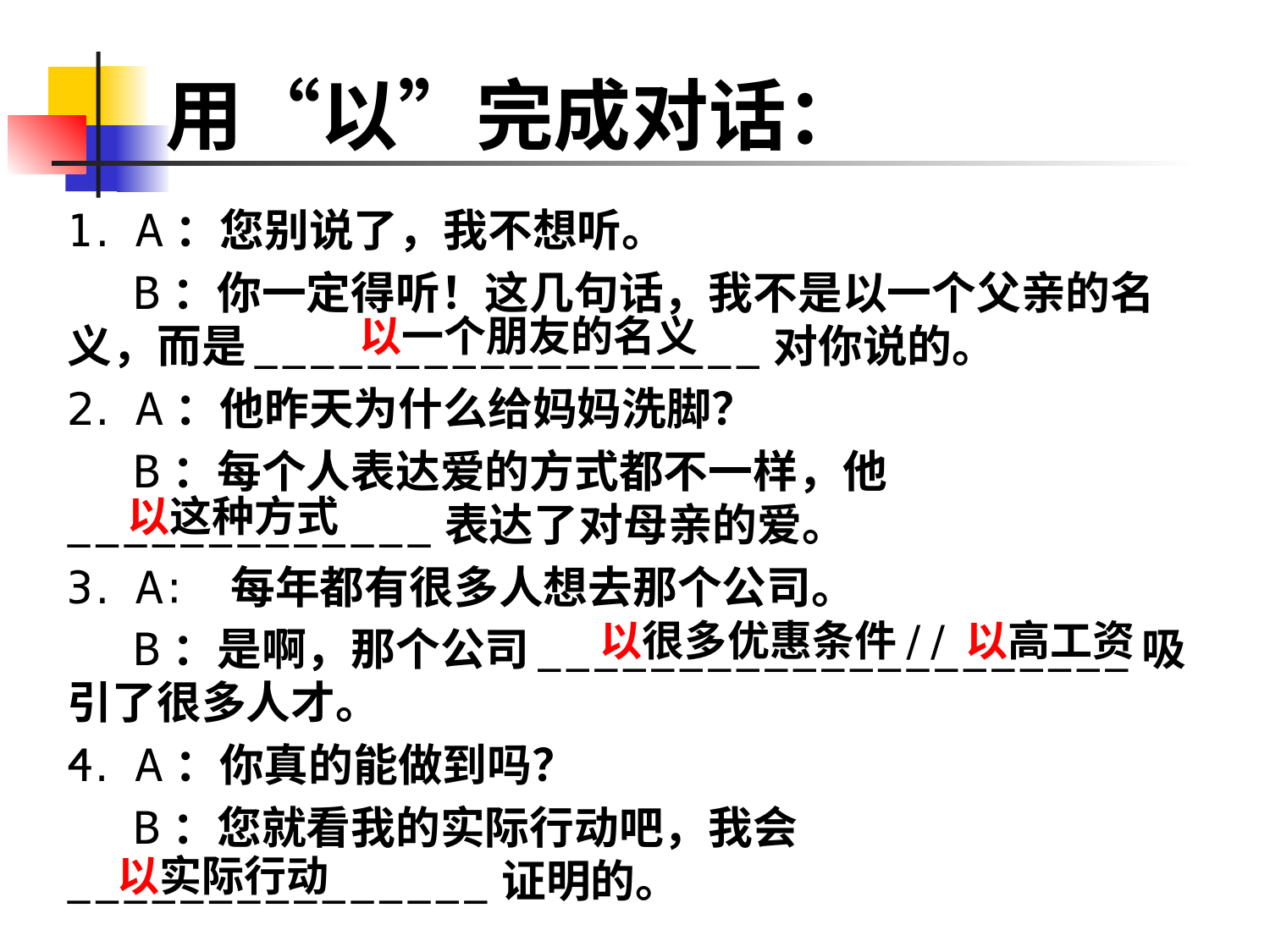

# 用“以”完成对话：
1.  A：您别说了，我不想听。
     B：你一定得听！这几句话，我不是以一个父亲的名义，而是__________________对你说的。
2.  A：他昨天为什么给妈妈洗脚？
     B：每个人表达爱的方式都不一样，他_____________表达了对母亲的爱。
3.  A:   每年都有很多人想去那个公司。
     B：是啊，那个公司_____________________吸引了很多人才。
4.  A：你真的能做到吗？
     B：您就看我的实际行动吧，我会_______________证明的。

以一个朋友的名义
以这种方式
以很多优惠条件//以高工资
以实际行动